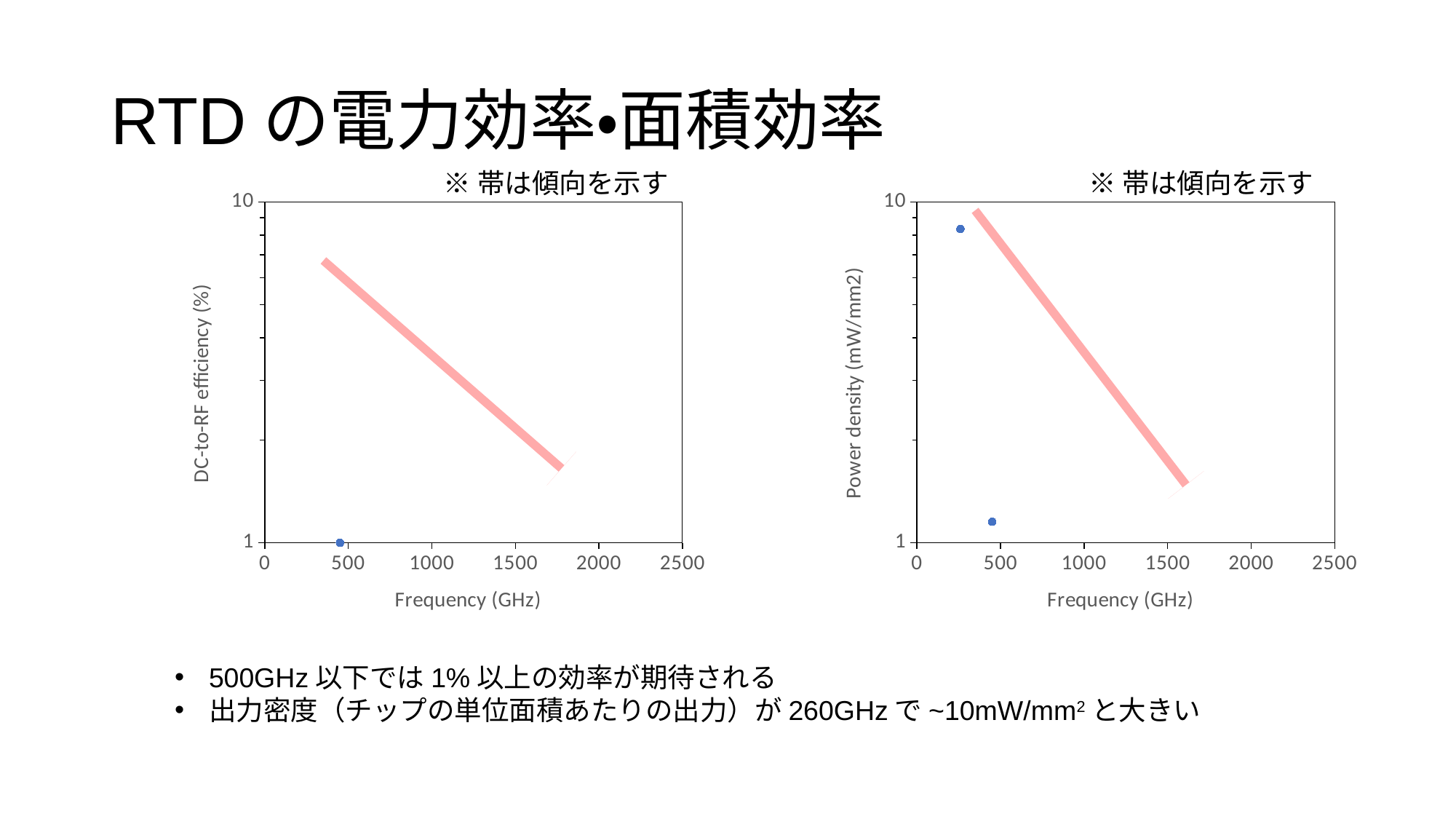

# RTDの電力効率・面積効率
※帯は傾向を示す
※帯は傾向を示す

### Chart

| Category | DC-to-RF efficiency (%) |
|---|---|

### Chart

| Category | Power density (mW/mm2) |
|---|---|

500GHz以下では1%以上の効率が期待される
出力密度（チップの単位面積あたりの出力）が260GHzで~10mW/mm2と大きい